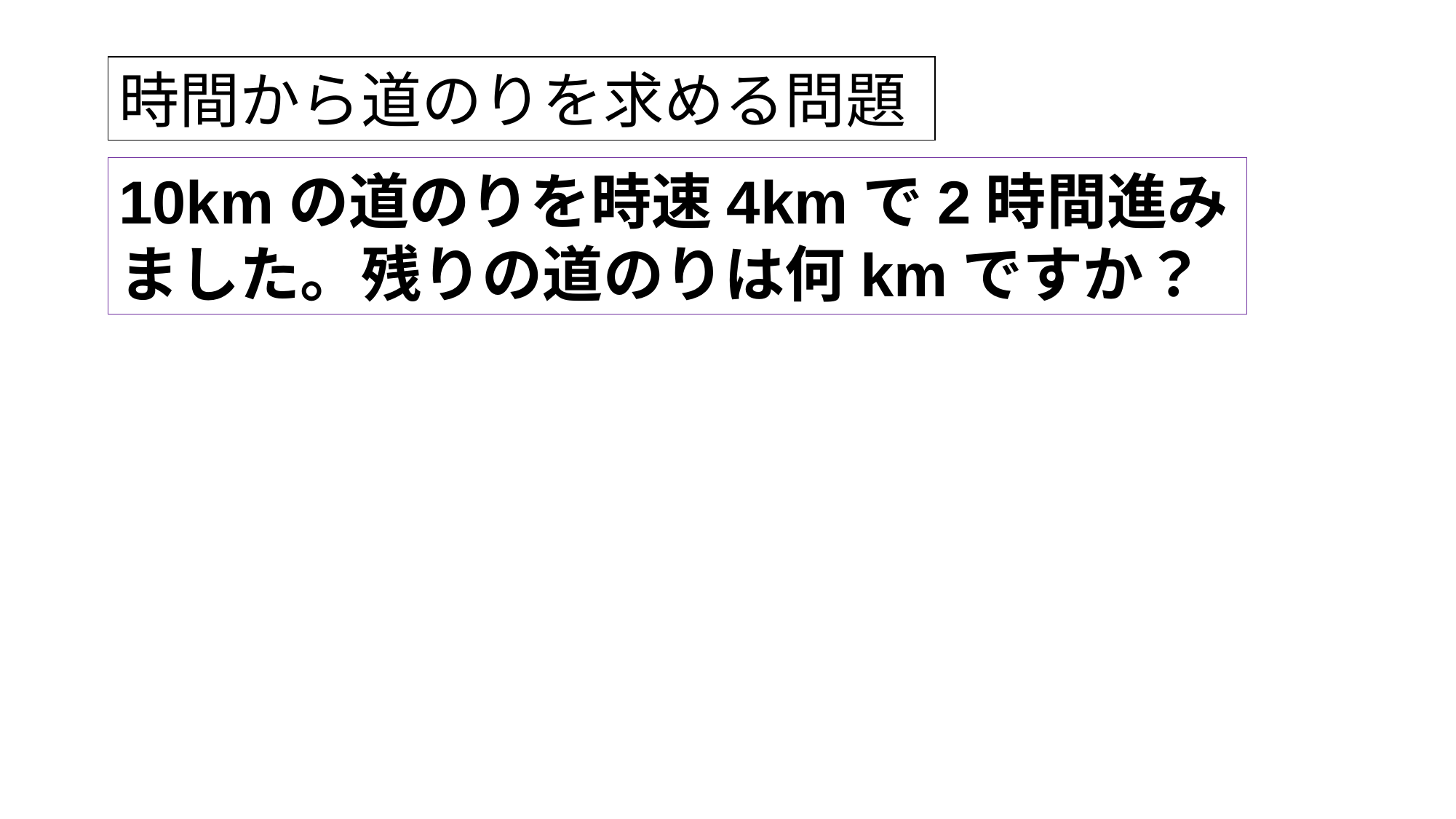

時間から道のりを求める問題
10kmの道のりを時速4kmで2時間進みました。残りの道のりは何kmですか？